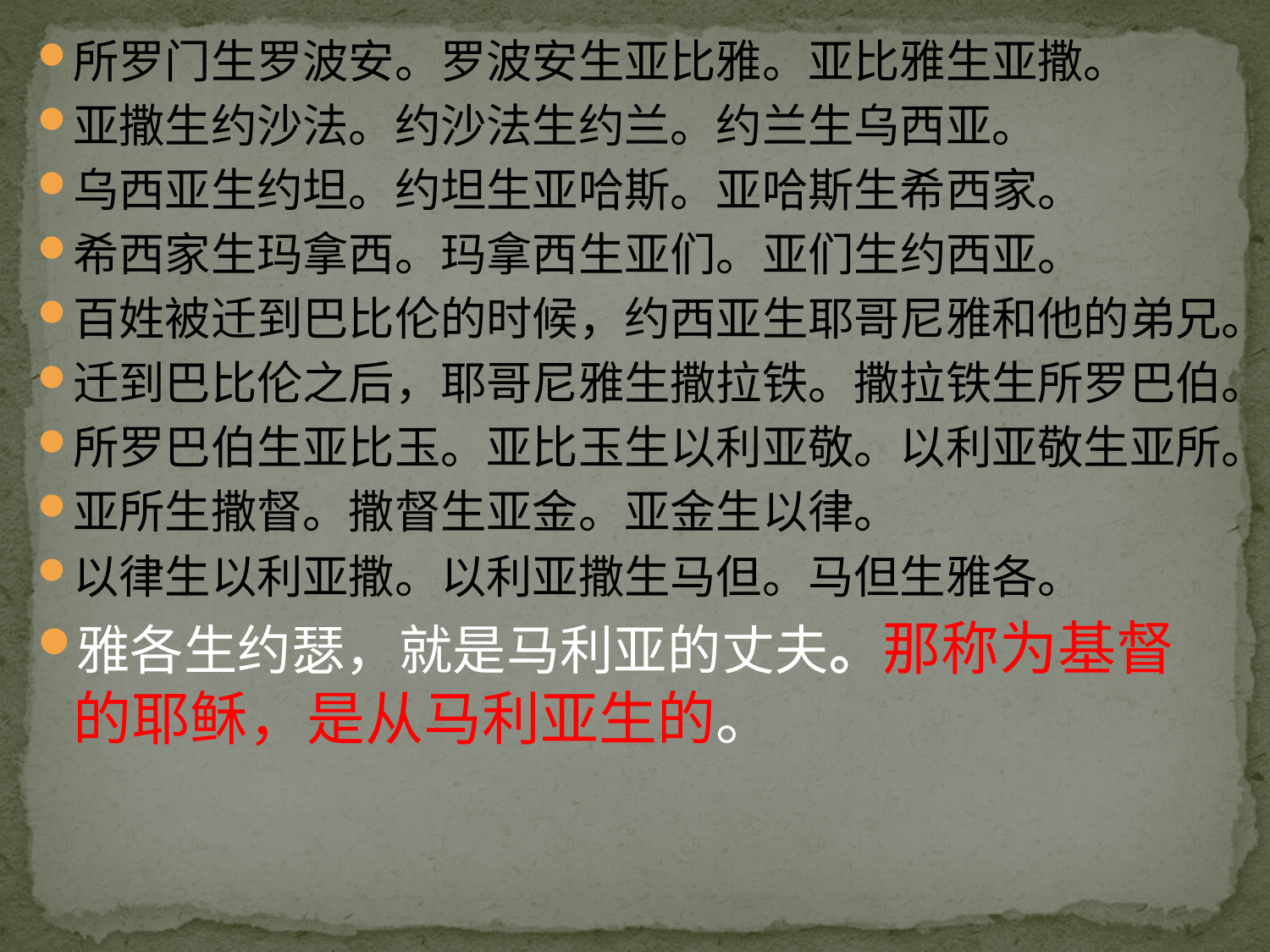

#
所罗门生罗波安。罗波安生亚比雅。亚比雅生亚撒。
亚撒生约沙法。约沙法生约兰。约兰生乌西亚。
乌西亚生约坦。约坦生亚哈斯。亚哈斯生希西家。
希西家生玛拿西。玛拿西生亚们。亚们生约西亚。
百姓被迁到巴比伦的时候，约西亚生耶哥尼雅和他的弟兄。
迁到巴比伦之后，耶哥尼雅生撒拉铁。撒拉铁生所罗巴伯。
所罗巴伯生亚比玉。亚比玉生以利亚敬。以利亚敬生亚所。
亚所生撒督。撒督生亚金。亚金生以律。
以律生以利亚撒。以利亚撒生马但。马但生雅各。
雅各生约瑟，就是马利亚的丈夫。那称为基督的耶稣，是从马利亚生的。